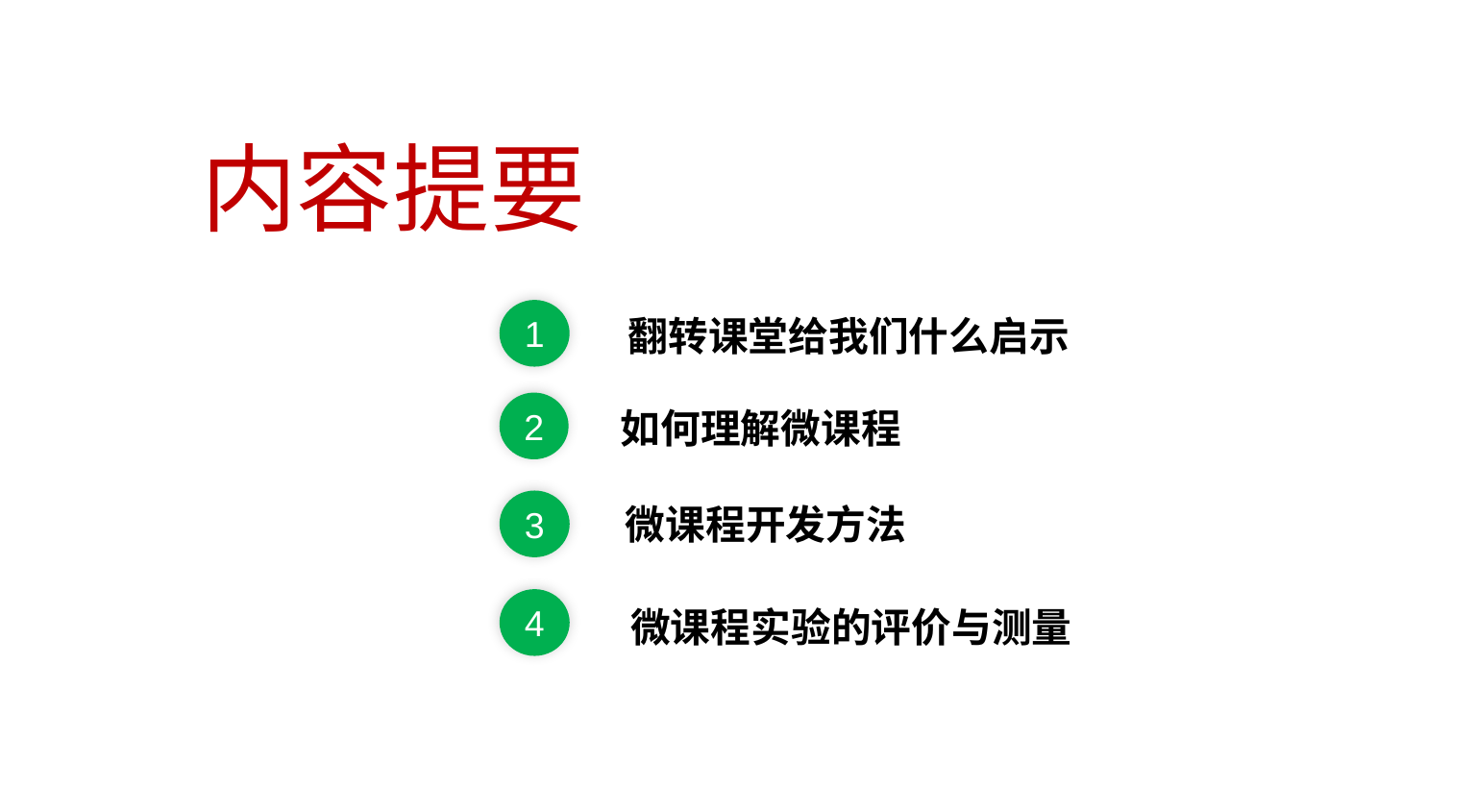

内容提要
1
翻转课堂给我们什么启示
2
如何理解微课程

3
微课程开发方法

4
微课程实验的评价与测量